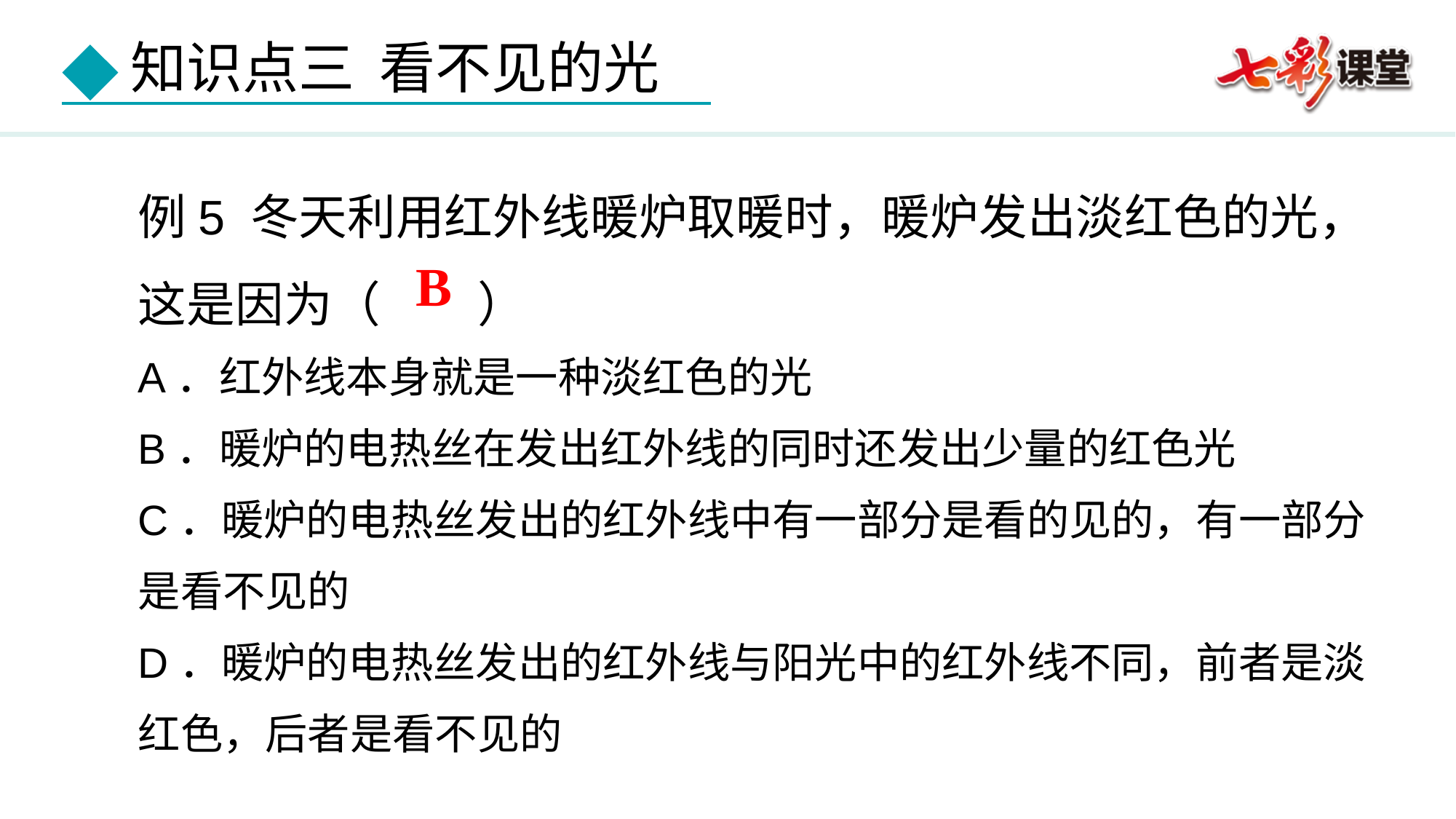

例5 冬天利用红外线暖炉取暖时，暖炉发出淡红色的光，这是因为（　　）
B
A．红外线本身就是一种淡红色的光
B．暖炉的电热丝在发出红外线的同时还发出少量的红色光
C．暖炉的电热丝发出的红外线中有一部分是看的见的，有一部分是看不见的
D．暖炉的电热丝发出的红外线与阳光中的红外线不同，前者是淡红色，后者是看不见的